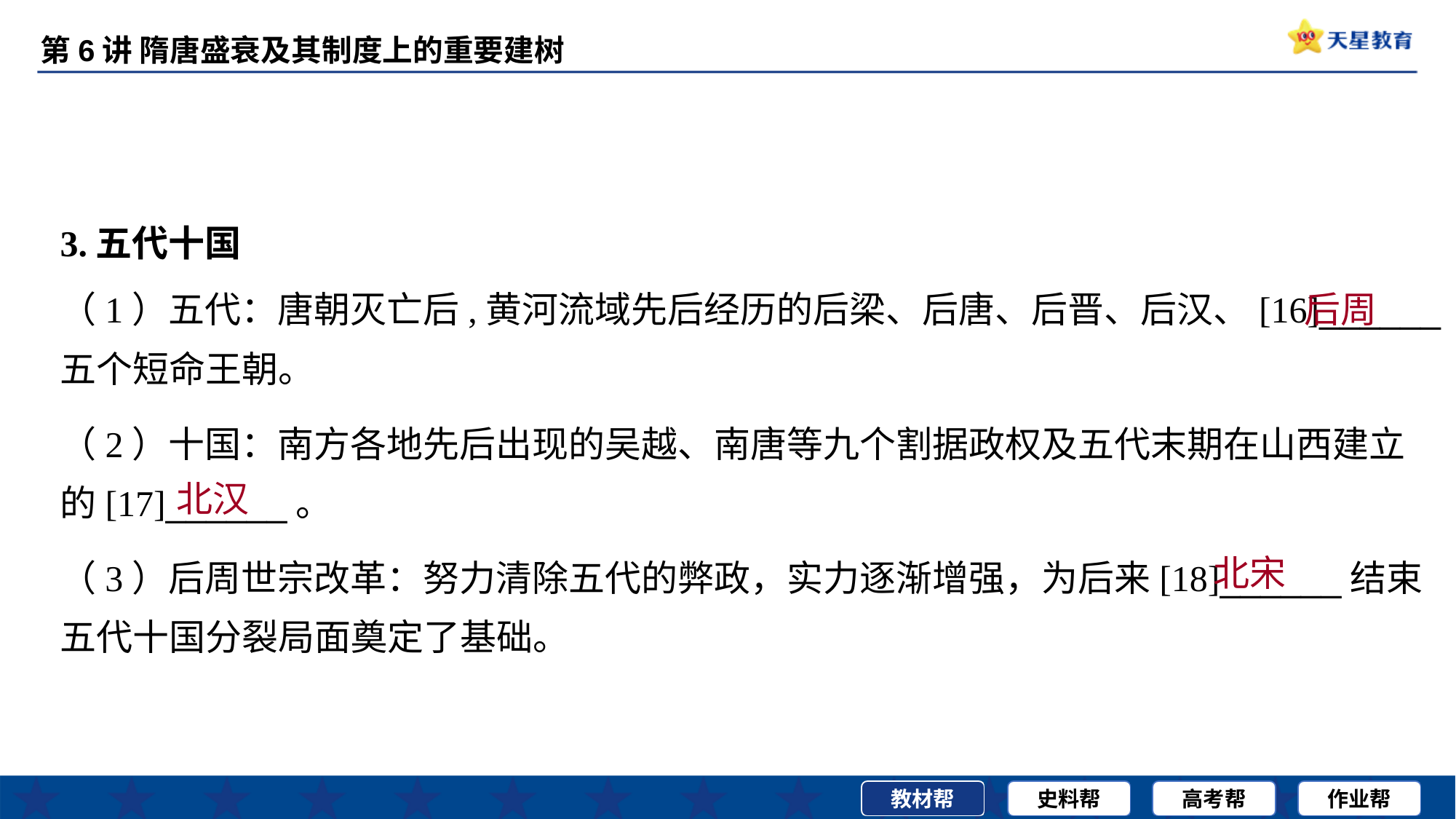

3.五代十国
（1）五代：唐朝灭亡后,黄河流域先后经历的后梁、后唐、后晋、后汉、[16]______
五个短命王朝。
后周
（2）十国：南方各地先后出现的吴越、南唐等九个割据政权及五代末期在山西建立
的[17]______。
北汉
北宋
（3）后周世宗改革：努力清除五代的弊政，实力逐渐增强，为后来[18]______结束
五代十国分裂局面奠定了基础。